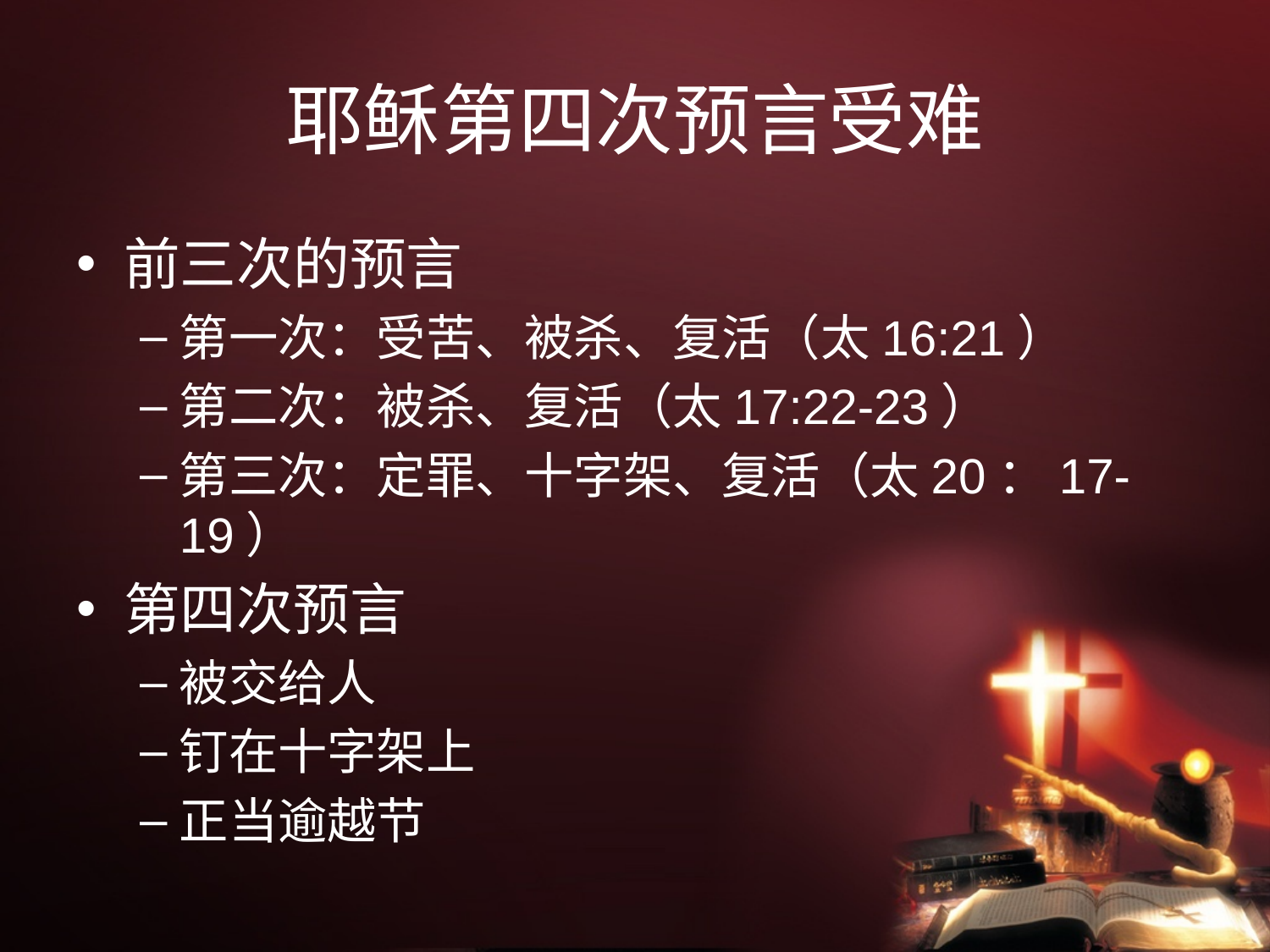

# 耶稣第四次预言受难
前三次的预言
第一次：受苦、被杀、复活（太16:21）
第二次：被杀、复活（太17:22-23）
第三次：定罪、十字架、复活（太20：17-19）
第四次预言
被交给人
钉在十字架上
正当逾越节